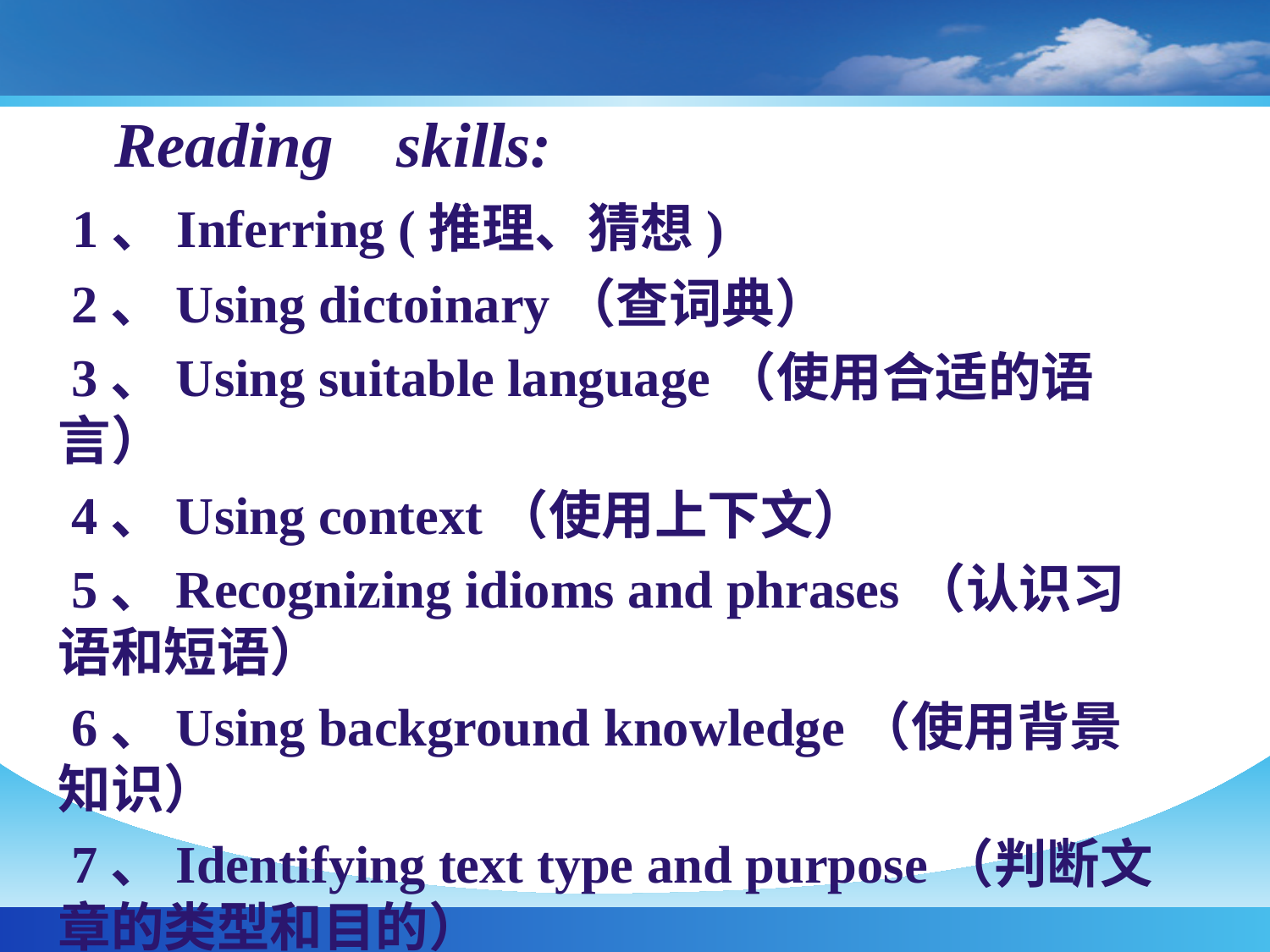

Reading    skills:
 1、Inferring (推理、猜想)
 2、Using dictoinary（查词典）
 3、Using suitable language（使用合适的语言）
 4、Using context（使用上下文）
 5、Recognizing idioms and phrases（认识习语和短语）
 6、Using background knowledge（使用背景知识）
 7、Identifying text type and purpose（判断文章的类型和目的）

19